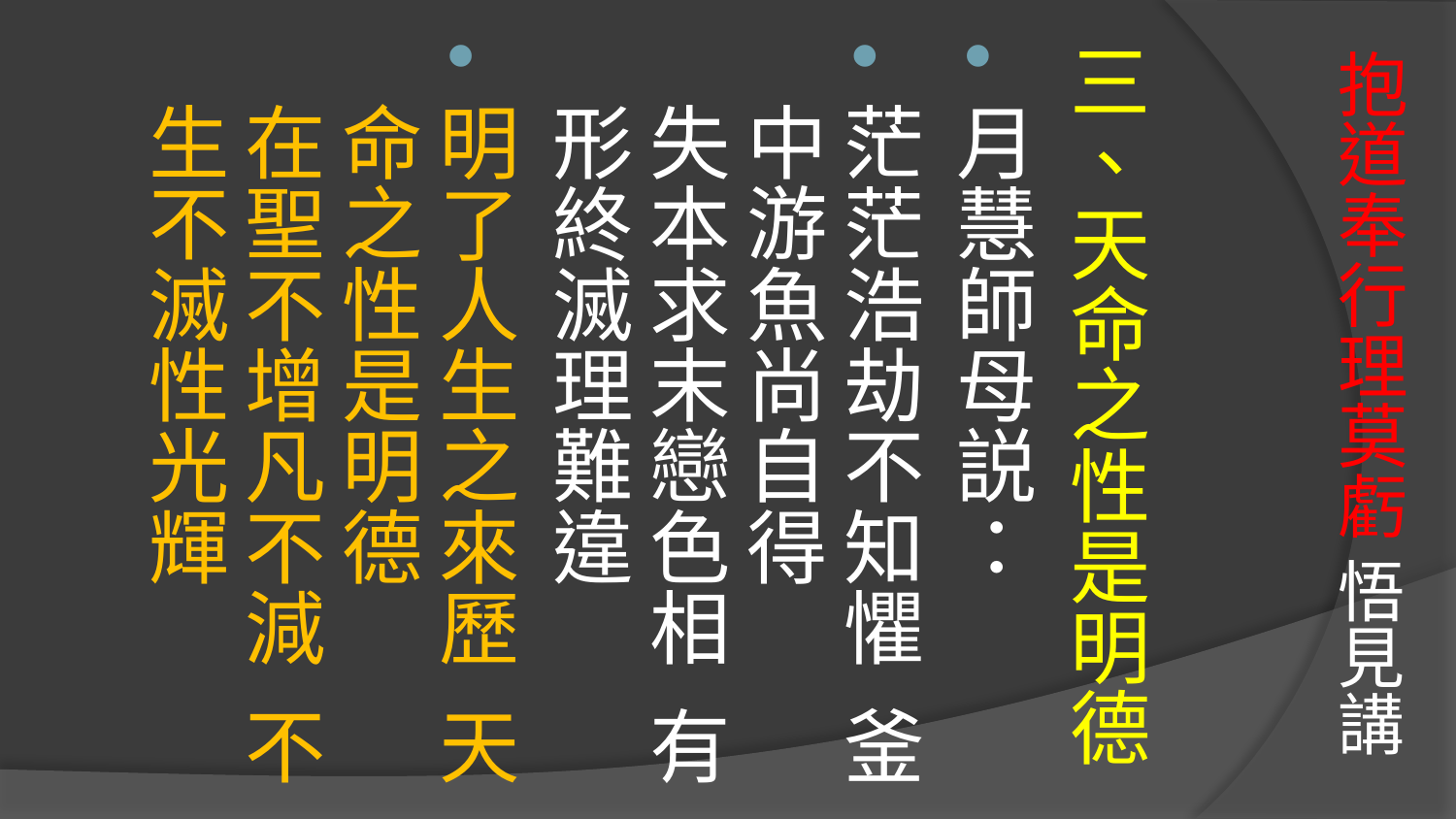

# 抱道奉行理莫虧 悟見講
三、天命之性是明德
月慧師母説：
茫茫浩劫不知懼  釜中游魚尚自得 
失本求末戀色相  有形終滅理難違
明了人生之來歷  天命之性是明德 
在聖不增凡不減  不生不滅性光輝